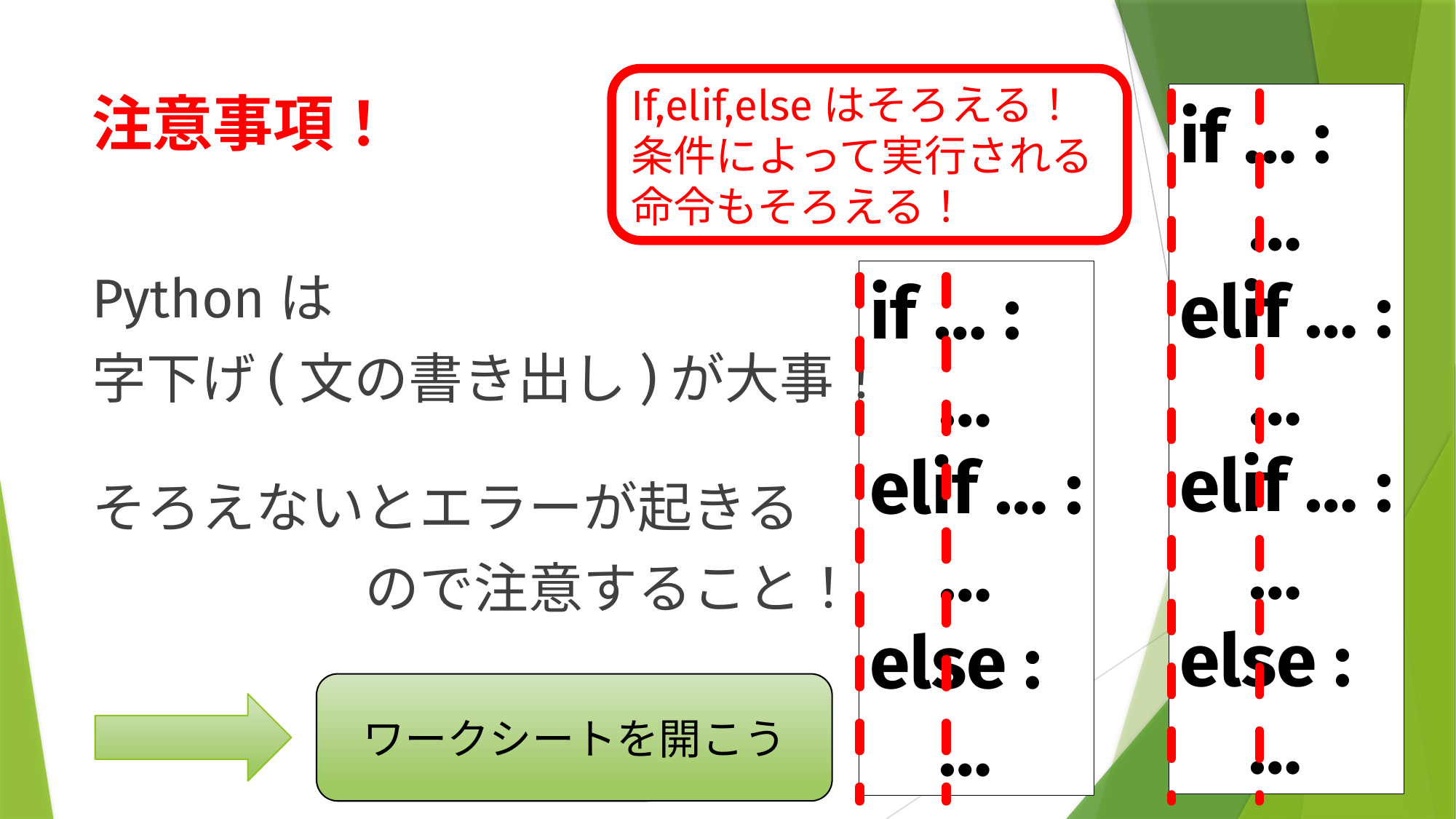

# 注意事項！
If,elif,elseはそろえる！
条件によって実行される
命令もそろえる！
if … :
    …
elif … :
    …
elif … :
    …
else :
    …
Pythonは
字下げ(文の書き出し)が大事！

そろえないとエラーが起きる
　　　　　ので注意すること！
if … :
    …
elif … :
    …
else :
    …
ワークシートを開こう